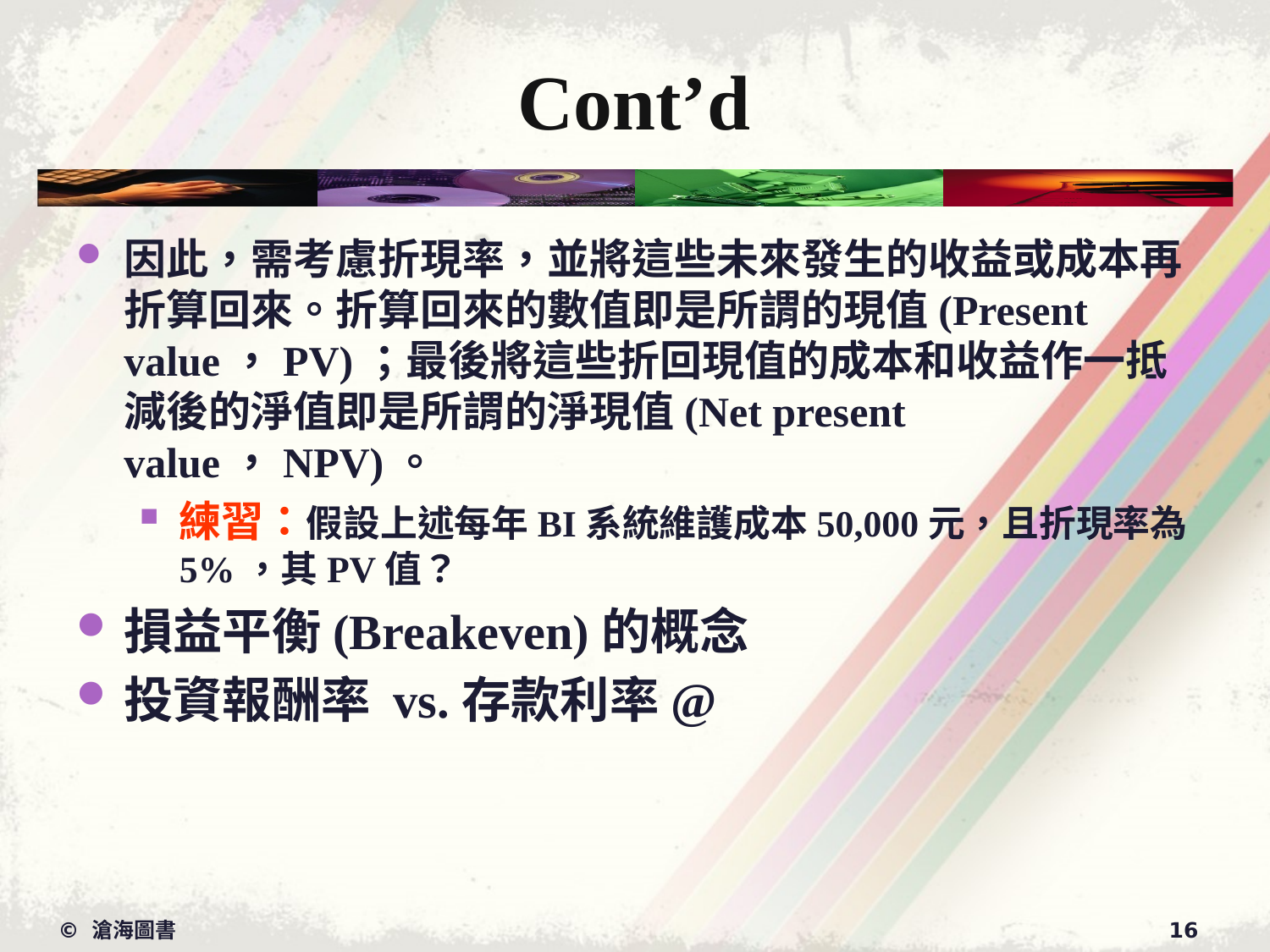

# Cont’d
因此，需考慮折現率，並將這些未來發生的收益或成本再折算回來。折算回來的數值即是所謂的現值(Present value，PV)；最後將這些折回現值的成本和收益作一抵減後的淨值即是所謂的淨現值(Net present value，NPV)。
練習：假設上述每年BI系統維護成本50,000元，且折現率為5%，其PV值？
損益平衡(Breakeven)的概念
投資報酬率 vs.存款利率@

© 滄海圖書
16